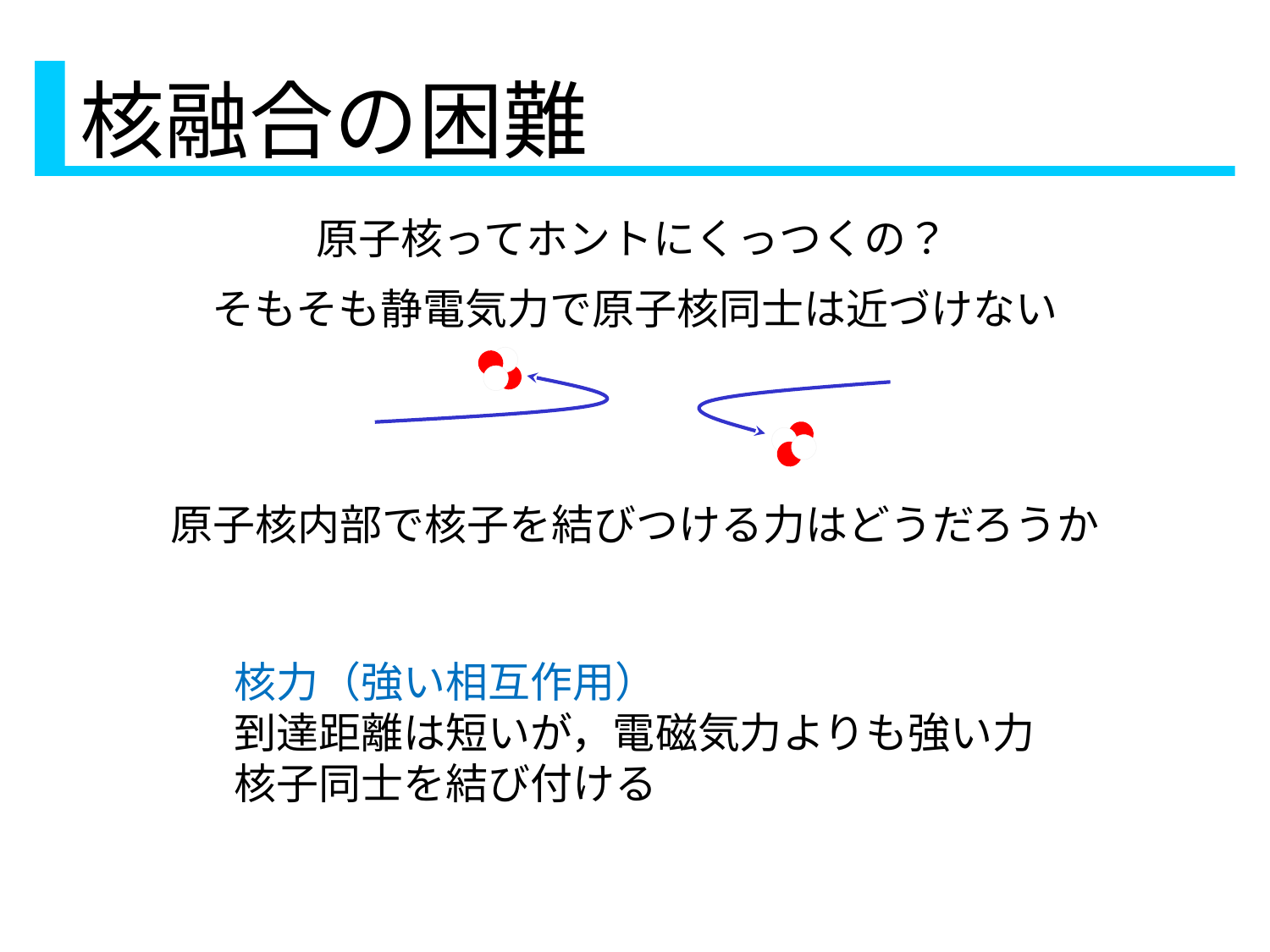

核融合の困難

原子核ってホントにくっつくの？
そもそも静電気力で原子核同士は近づけない

原子核内部で核子を結びつける力はどうだろうか
核力（強い相互作用）
到達距離は短いが，電磁気力よりも強い力
核子同士を結び付ける